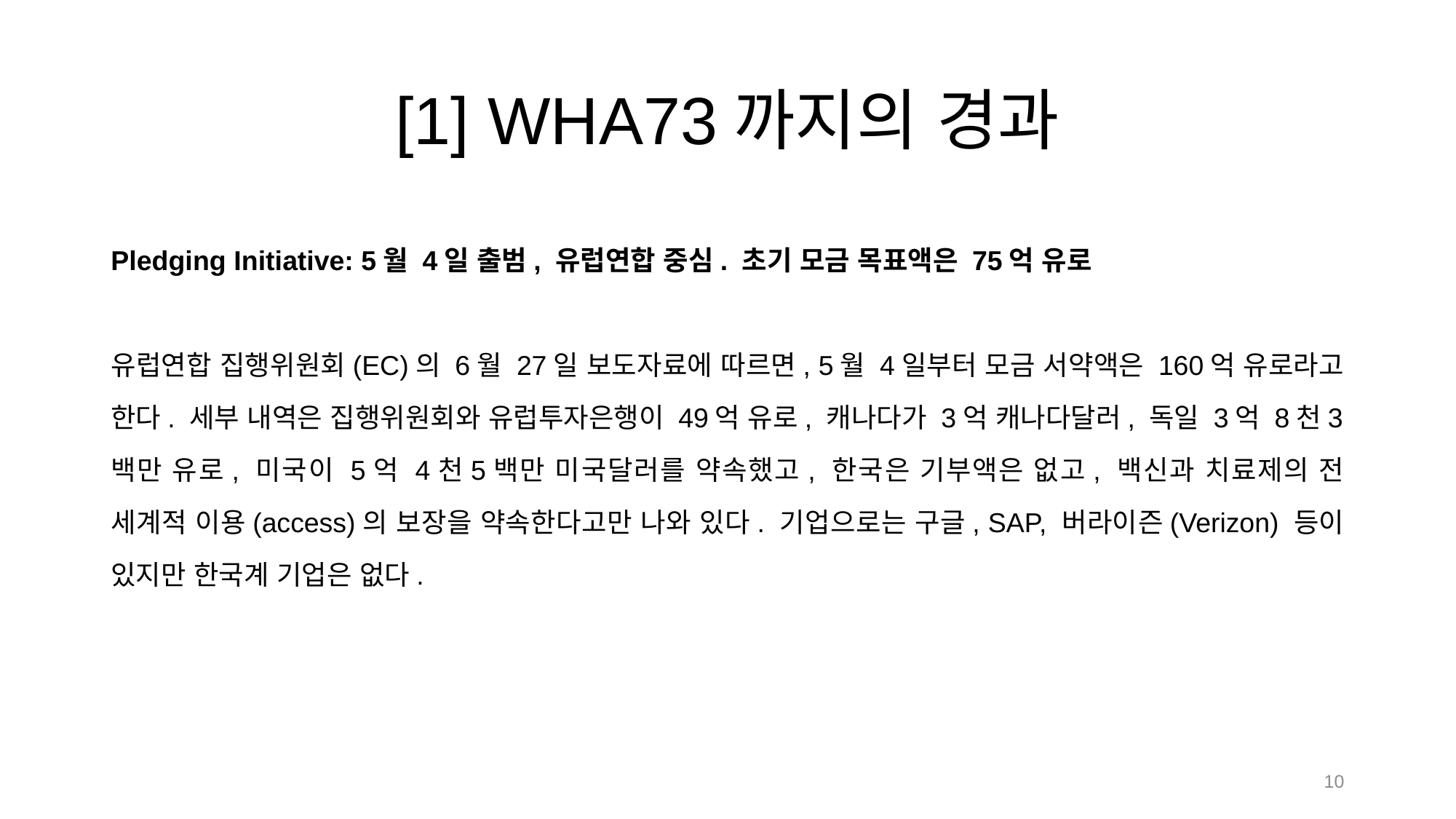

# [1] WHA73까지의 경과
Pledging Initiative: 5월 4일 출범, 유럽연합 중심. 초기 모금 목표액은 75억 유로

유럽연합 집행위원회(EC)의 6월 27일 보도자료에 따르면, 5월 4일부터 모금 서약액은 160억 유로라고 한다. 세부 내역은 집행위원회와 유럽투자은행이 49억 유로, 캐나다가 3억 캐나다달러, 독일 3억 8천3백만 유로, 미국이 5억 4천5백만 미국달러를 약속했고, 한국은 기부액은 없고, 백신과 치료제의 전 세계적 이용(access)의 보장을 약속한다고만 나와 있다. 기업으로는 구글, SAP, 버라이즌(Verizon) 등이 있지만 한국계 기업은 없다.

10